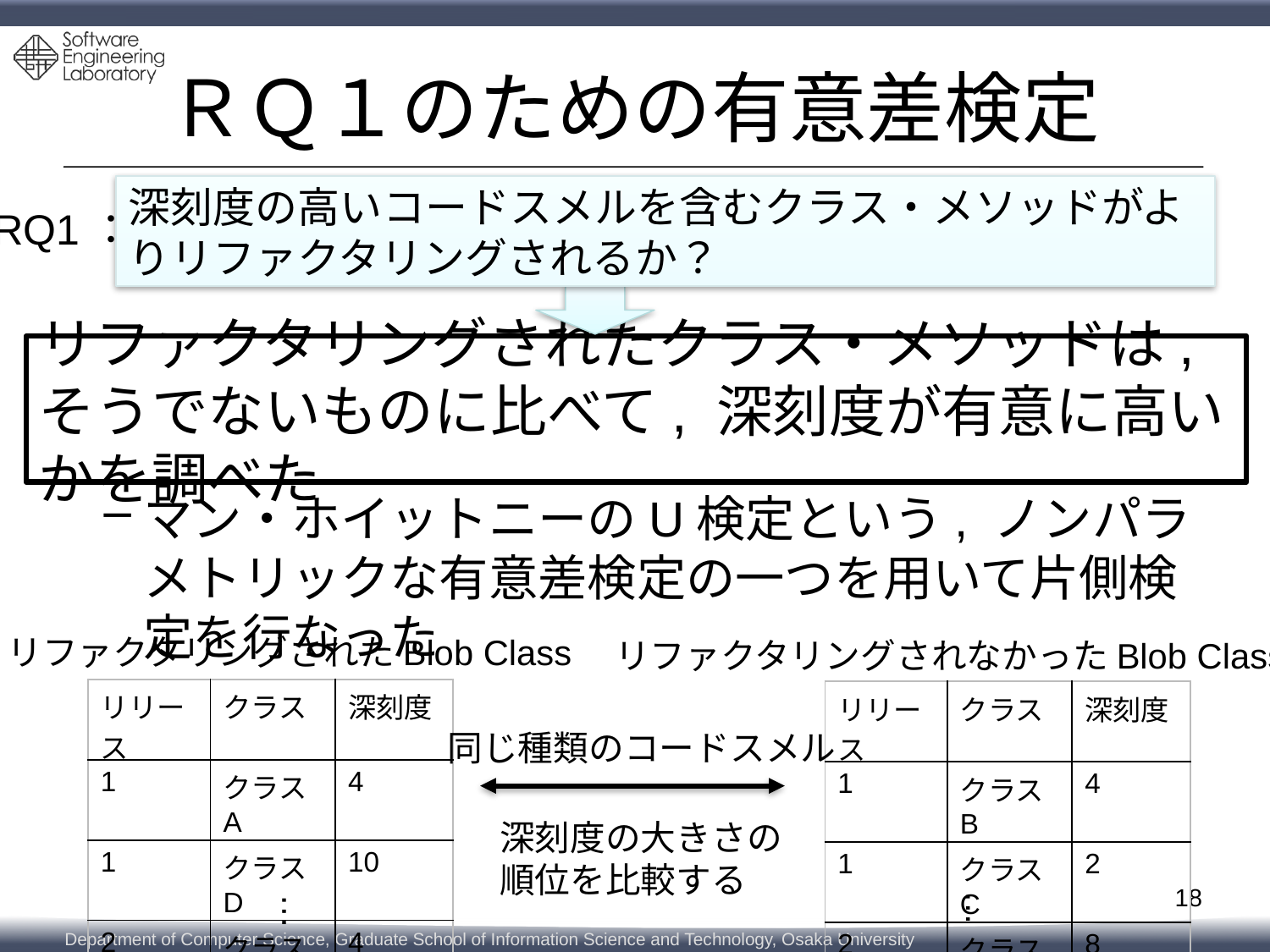

# ＲＱ１のための有意差検定
深刻度の高いコードスメルを含むクラス・メソッドがよりリファクタリングされるか？
RQ1：

リファクタリングされたクラス・メソッドは, そうでないものに比べて, 深刻度が有意に高いかを調べた
マン・ホイットニーのU検定という, ノンパラメトリックな有意差検定の一つを用いて片側検定を行なった

リファクタリングされたBlob Class
リファクタリングされなかったBlob Class
| リリース | クラス | 深刻度 |
| --- | --- | --- |
| 1 | クラスA | 4 |
| 1 | クラスD | 10 |
| 2 | クラスA | 4 |
| リリース | クラス | 深刻度 |
| --- | --- | --- |
| 1 | クラスB | 4 |
| 1 | クラスC | 2 |
| 2 | クラスB | 8 |
同じ種類のコードスメル
深刻度の大きさの
順位を比較する
18
…
…